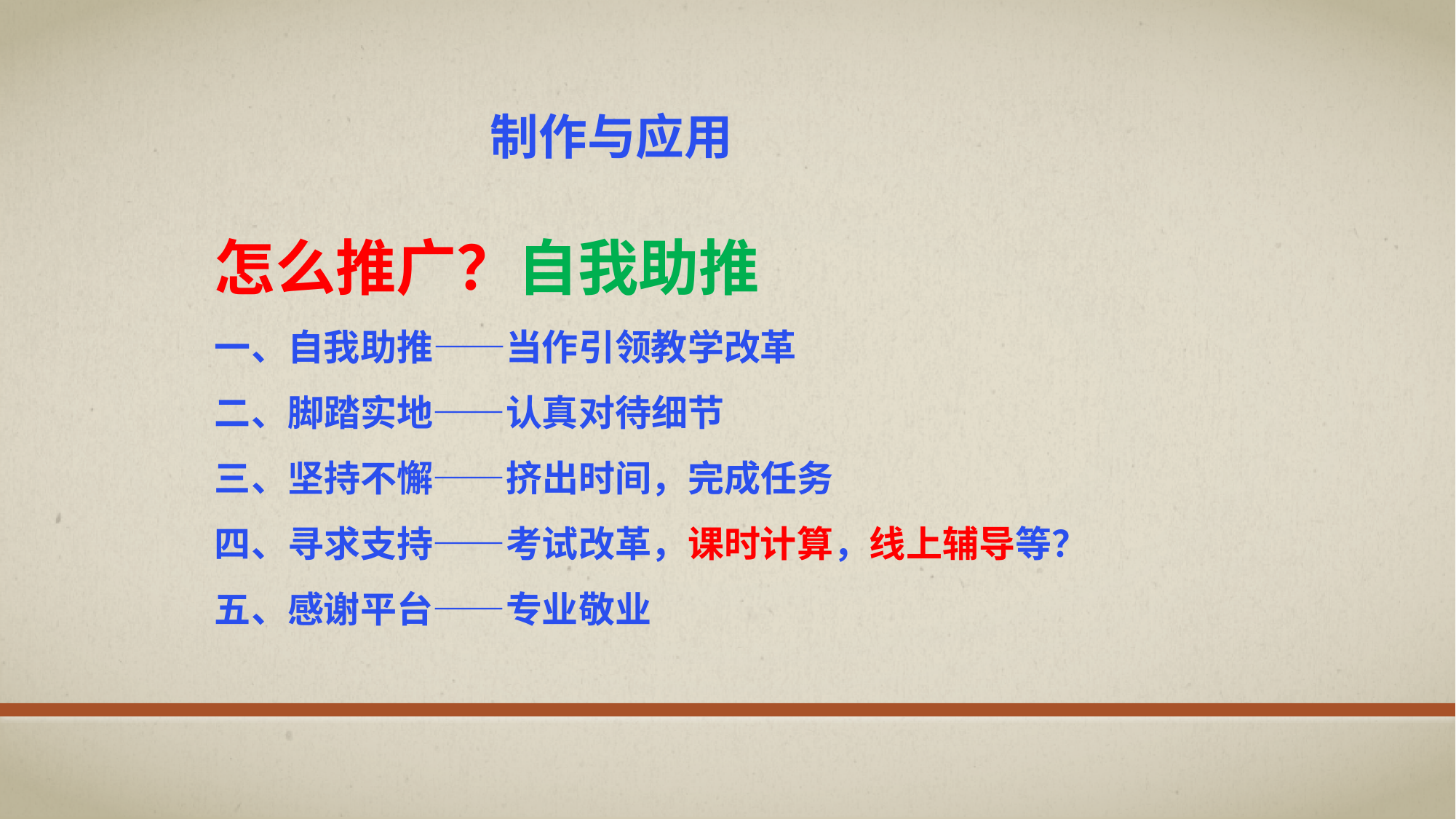

制作与应用
# 怎么推广？自我助推 一、自我助推——当作引领教学改革 二、脚踏实地——认真对待细节 三、坚持不懈——挤出时间，完成任务 四、寻求支持——考试改革，课时计算，线上辅导等？ 五、感谢平台——专业敬业